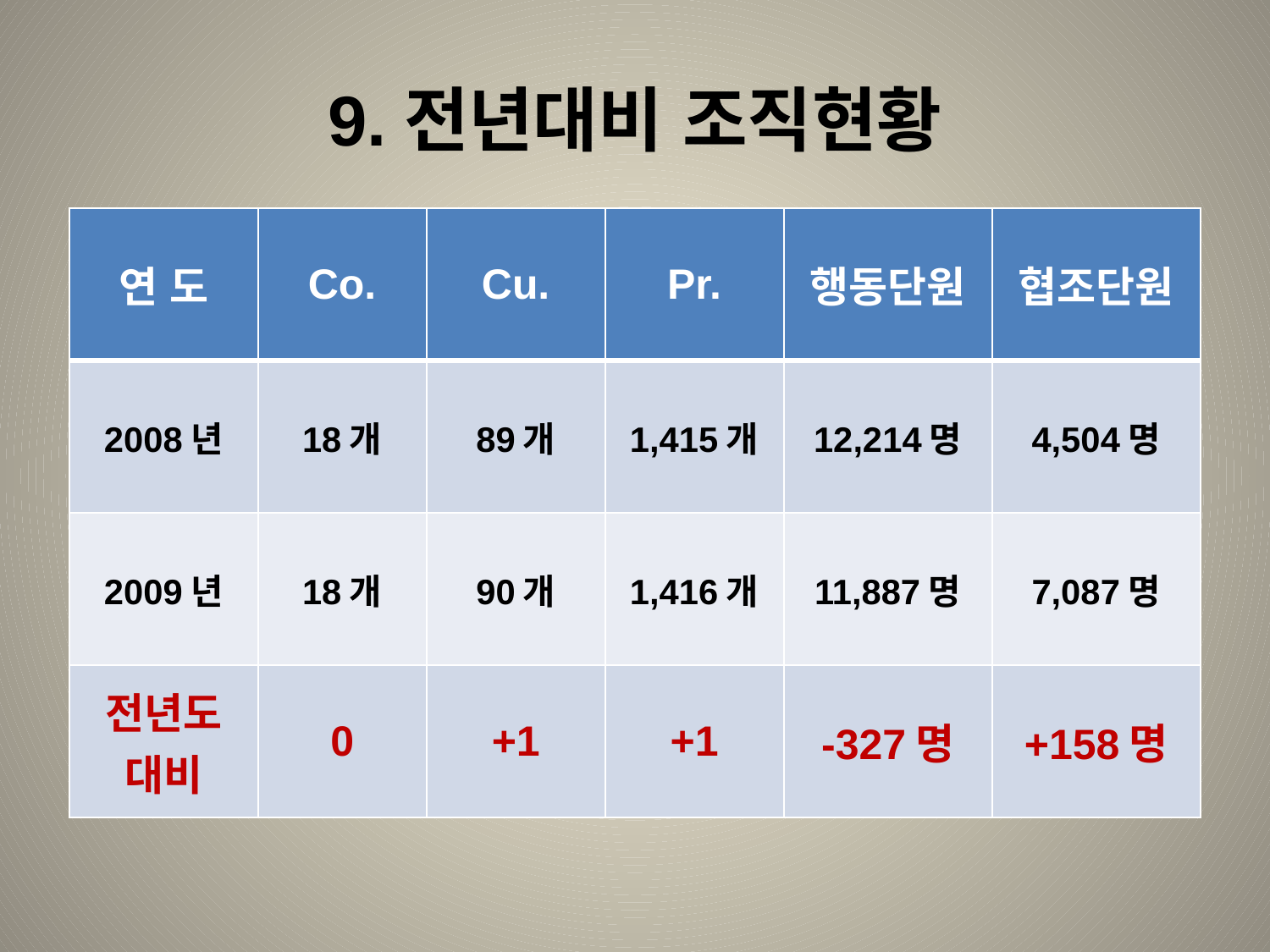

# 9.전년대비 조직현황
| 연 도 | Co. | Cu. | Pr. | 행동단원 | 협조단원 |
| --- | --- | --- | --- | --- | --- |
| 2008년 | 18개 | 89개 | 1,415개 | 12,214명 | 4,504명 |
| 2009년 | 18개 | 90개 | 1,416개 | 11,887명 | 7,087명 |
| 전년도 대비 | 0 | +1 | +1 | -327명 | +158명 |